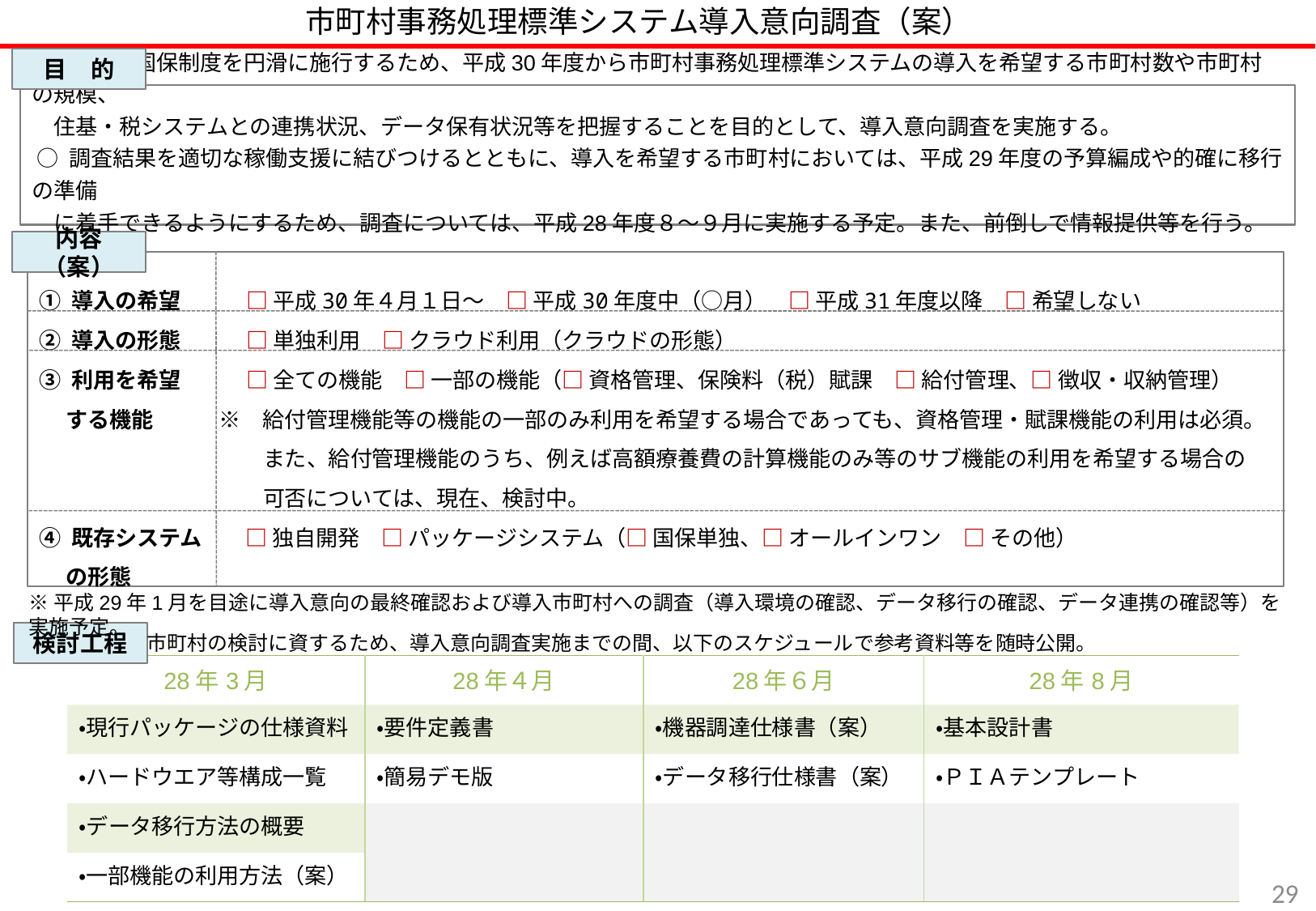

市町村事務処理標準システム導入意向調査（案）
目　的
 ○ 新たな国保制度を円滑に施行するため、平成30年度から市町村事務処理標準システムの導入を希望する市町村数や市町村の規模、
　住基・税システムとの連携状況、データ保有状況等を把握することを目的として、導入意向調査を実施する。
 ○ 調査結果を適切な稼働支援に結びつけるとともに、導入を希望する市町村においては、平成29年度の予算編成や的確に移行の準備
　に着手できるようにするため、調査については、平成28年度８～９月に実施する予定。また、前倒しで情報提供等を行う。
内容（案）

① 導入の希望　　　□ 平成30年４月１日～　□ 平成30年度中（○月）　□ 平成31年度以降　□ 希望しない
② 導入の形態　　　□ 単独利用　□ クラウド利用（クラウドの形態）
③ 利用を希望　　　□ 全ての機能　□ 一部の機能（□ 資格管理、保険料（税）賦課　□ 給付管理、□ 徴収・収納管理）
　 する機能　　　※　給付管理機能等の機能の一部のみ利用を希望する場合であっても、資格管理・賦課機能の利用は必須。
　　　　　　　　　　 また、給付管理機能のうち、例えば高額療養費の計算機能のみ等のサブ機能の利用を希望する場合の
　　　　　　　　　　 可否については、現在、検討中。
④ 既存システム　　□ 独自開発　□ パッケージシステム（□ 国保単独、□ オールインワン　□ その他）
　 の形態
※平成29年1月を目途に導入意向の最終確認および導入市町村への調査（導入環境の確認、データ移行の確認、データ連携の確認等）を実施予定。
検討工程
市町村の検討に資するため、導入意向調査実施までの間、以下のスケジュールで参考資料等を随時公開。
| 28年3月 | 28年４月 | 28年６月 | 28年8月 |
| --- | --- | --- | --- |
| ・現行パッケージの仕様資料 | ・要件定義書 | ・機器調達仕様書（案） | ・基本設計書 |
| ・ハードウエア等構成一覧 | ・簡易デモ版 | ・データ移行仕様書（案） | ・ＰＩＡテンプレート |
| ・データ移行方法の概要 |  |  |  |
| ・一部機能の利用方法（案） |  |  |  |
29